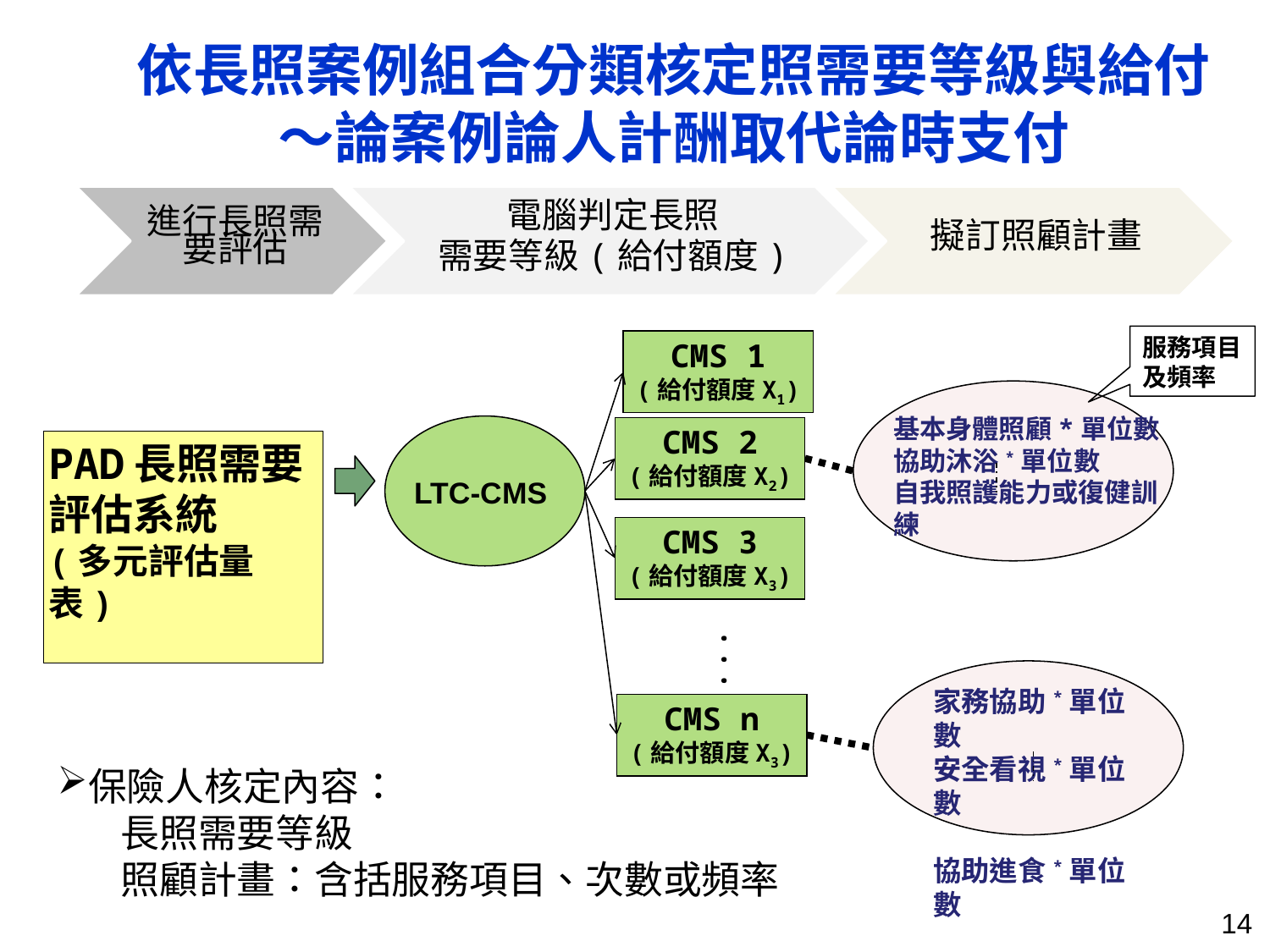

# 依長照案例組合分類核定照需要等級與給付 ～論案例論人計酬取代論時支付
進行長照需要評估
電腦判定長照
需要等級(給付額度)
擬訂照顧計畫
服務項目
及頻率

CMS 1
(給付額度X1)

基本身體照顧*單位數
協助沐浴*單位數
自我照護能力或復健訓練

PAD長照需要評估系統
(多元評估量表)

• • •

家務協助*單位數
安全看視*單位數

協助進食*單位數

LTC-CMS
CMS 2
(給付額度X2)

CMS 3
(給付額度X3)
CMS n
(給付額度X3)
保險人核定內容：
長照需要等級
照顧計畫：含括服務項目、次數或頻率
14